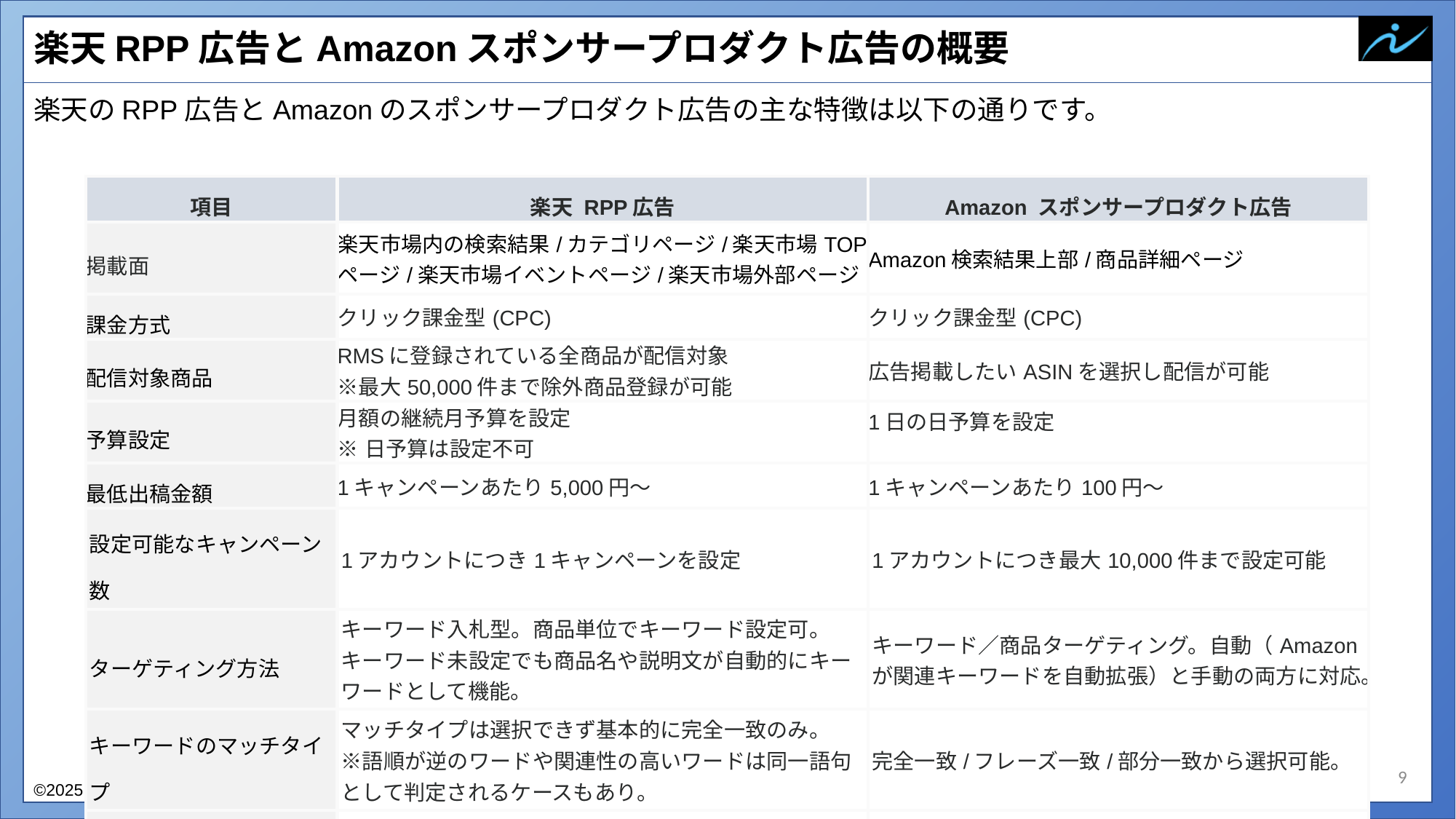

# 楽天RPP広告とAmazonスポンサープロダクト広告の概要
楽天のRPP広告とAmazonのスポンサープロダクト広告の主な特徴は以下の通りです。
| 項目 | 楽天 RPP広告 | Amazon スポンサープロダクト広告 |
| --- | --- | --- |
| 掲載面 | 楽天市場内の検索結果/カテゴリページ/楽天市場TOPページ/楽天市場イベントページ/楽天市場外部ページ | Amazon検索結果上部/商品詳細ページ |
| 課金方式 | クリック課金型(CPC) | クリック課金型(CPC) |
| 配信対象商品 | RMSに登録されている全商品が配信対象 ※最大50,000件まで除外商品登録が可能 | 広告掲載したいASINを選択し配信が可能 |
| 予算設定 | 月額の継続月予算を設定 ※日予算は設定不可 | 1日の日予算を設定 |
| 最低出稿金額 | 1キャンペーンあたり5,000円～ | 1キャンペーンあたり100円～ |
| 設定可能なキャンペーン数 | 1アカウントにつき1キャンペーンを設定 | 1アカウントにつき最大10,000件まで設定可能 |
| ターゲティング方法 | キーワード入札型。商品単位でキーワード設定可。キーワード未設定でも商品名や説明文が自動的にキーワードとして機能。 | キーワード／商品ターゲティング。自動（Amazonが関連キーワードを自動拡張）と手動の両方に対応。 |
| キーワードのマッチタイプ | マッチタイプは選択できず基本的に完全一致のみ。 ※語順が逆のワードや関連性の高いワードは同一語句として判定されるケースもあり。 | 完全一致/フレーズ一致/部分一致から選択可能。 |
| 除外キーワード設定 | 設定不可 | 設定可能 |
9